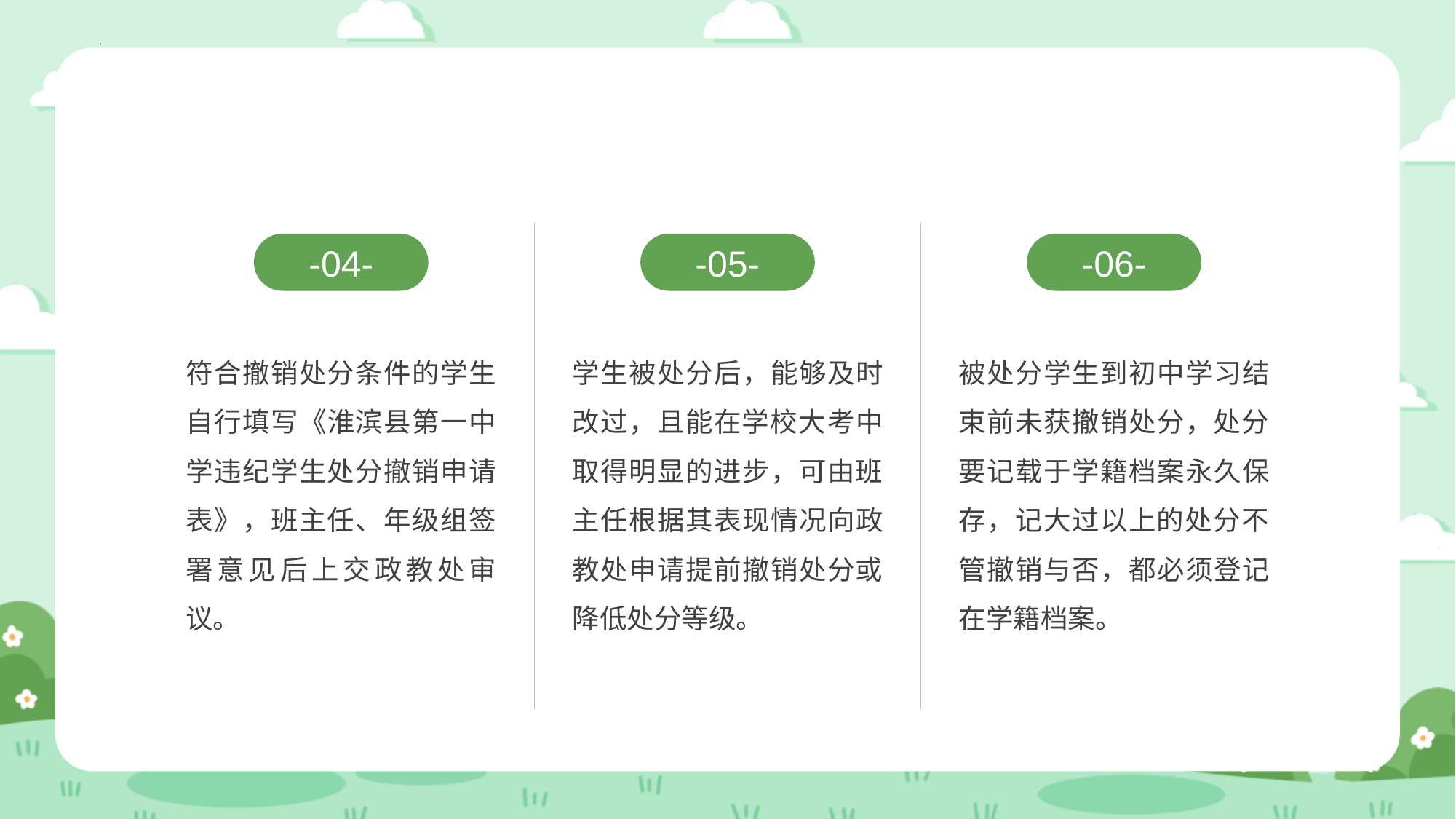

-04-
-05-
-06-
符合撤销处分条件的学生自行填写《淮滨县第一中学违纪学生处分撤销申请表》，班主任、年级组签署意见后上交政教处审议。
学生被处分后，能够及时改过，且能在学校大考中取得明显的进步，可由班主任根据其表现情况向政教处申请提前撤销处分或降低处分等级。
被处分学生到初中学习结束前未获撤销处分，处分要记载于学籍档案永久保存，记大过以上的处分不管撤销与否，都必须登记在学籍档案。